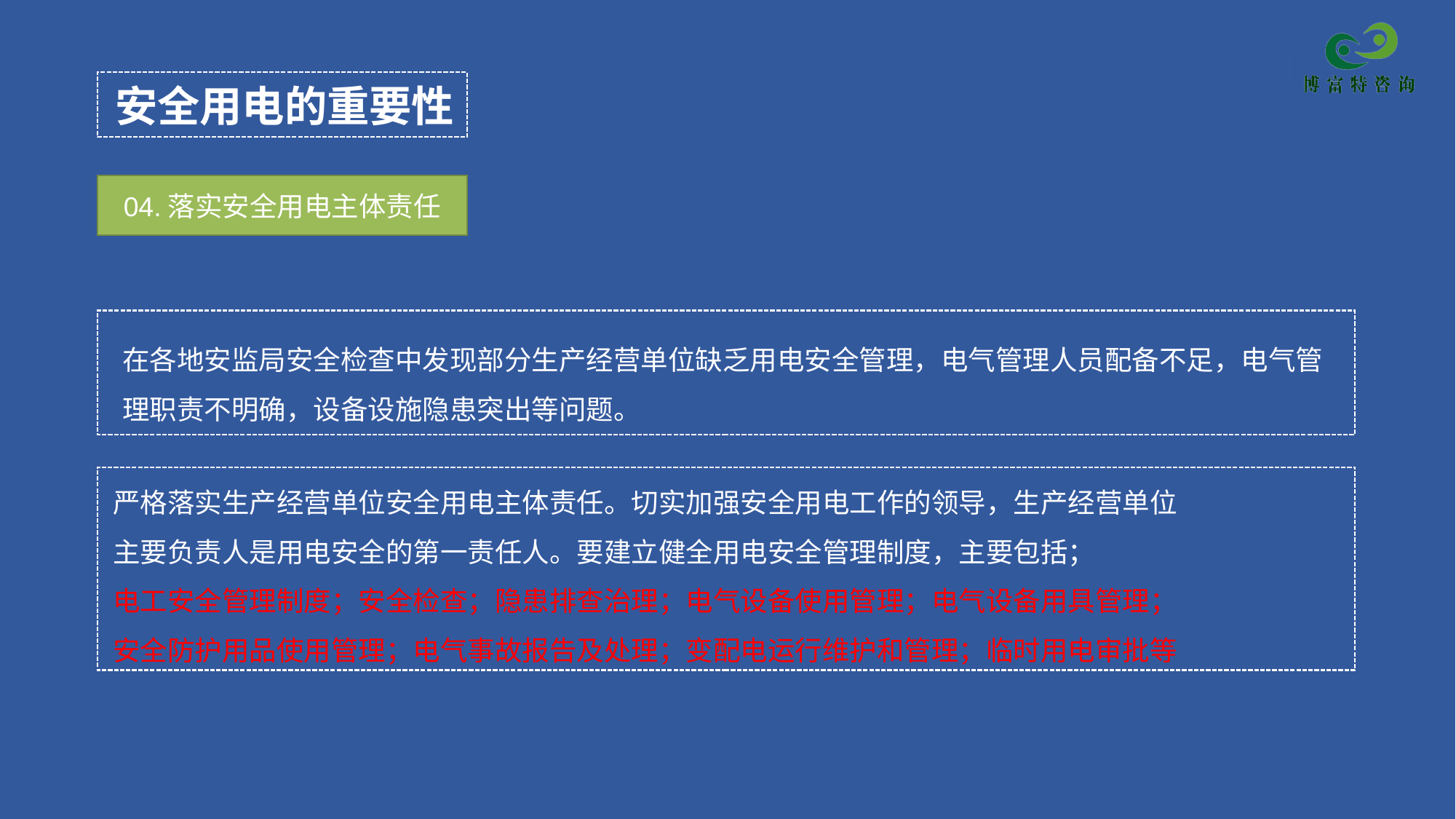

安全用电的重要性
04.落实安全用电主体责任

在各地安监局安全检查中发现部分生产经营单位缺乏用电安全管理，电气管理人员配备不足，电气管理职责不明确，设备设施隐患突出等问题。
严格落实生产经营单位安全用电主体责任。切实加强安全用电工作的领导，生产经营单位主要负责人是用电安全的第一责任人。要建立健全用电安全管理制度，主要包括；
电工安全管理制度；安全检查；隐患排查治理；电气设备使用管理；电气设备用具管理；安全防护用品使用管理；电气事故报告及处理；变配电运行维护和管理；临时用电审批等